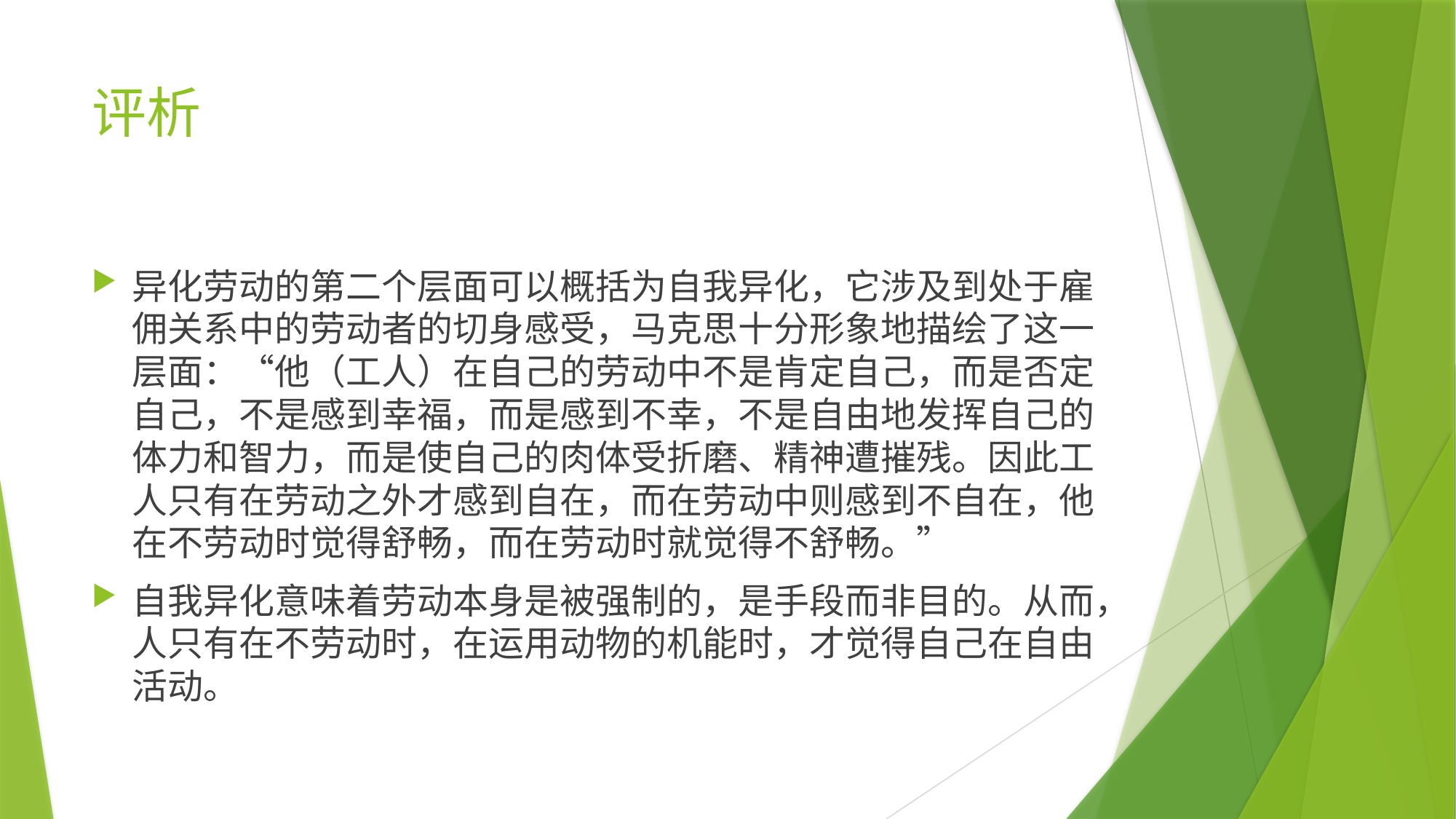

# 评析
异化劳动的第二个层面可以概括为自我异化，它涉及到处于雇佣关系中的劳动者的切身感受，马克思十分形象地描绘了这一层面：“他（工人）在自己的劳动中不是肯定自己，而是否定自己，不是感到幸福，而是感到不幸，不是自由地发挥自己的体力和智力，而是使自己的肉体受折磨、精神遭摧残。因此工人只有在劳动之外才感到自在，而在劳动中则感到不自在，他在不劳动时觉得舒畅，而在劳动时就觉得不舒畅。”
自我异化意味着劳动本身是被强制的，是手段而非目的。从而，人只有在不劳动时，在运用动物的机能时，才觉得自己在自由活动。